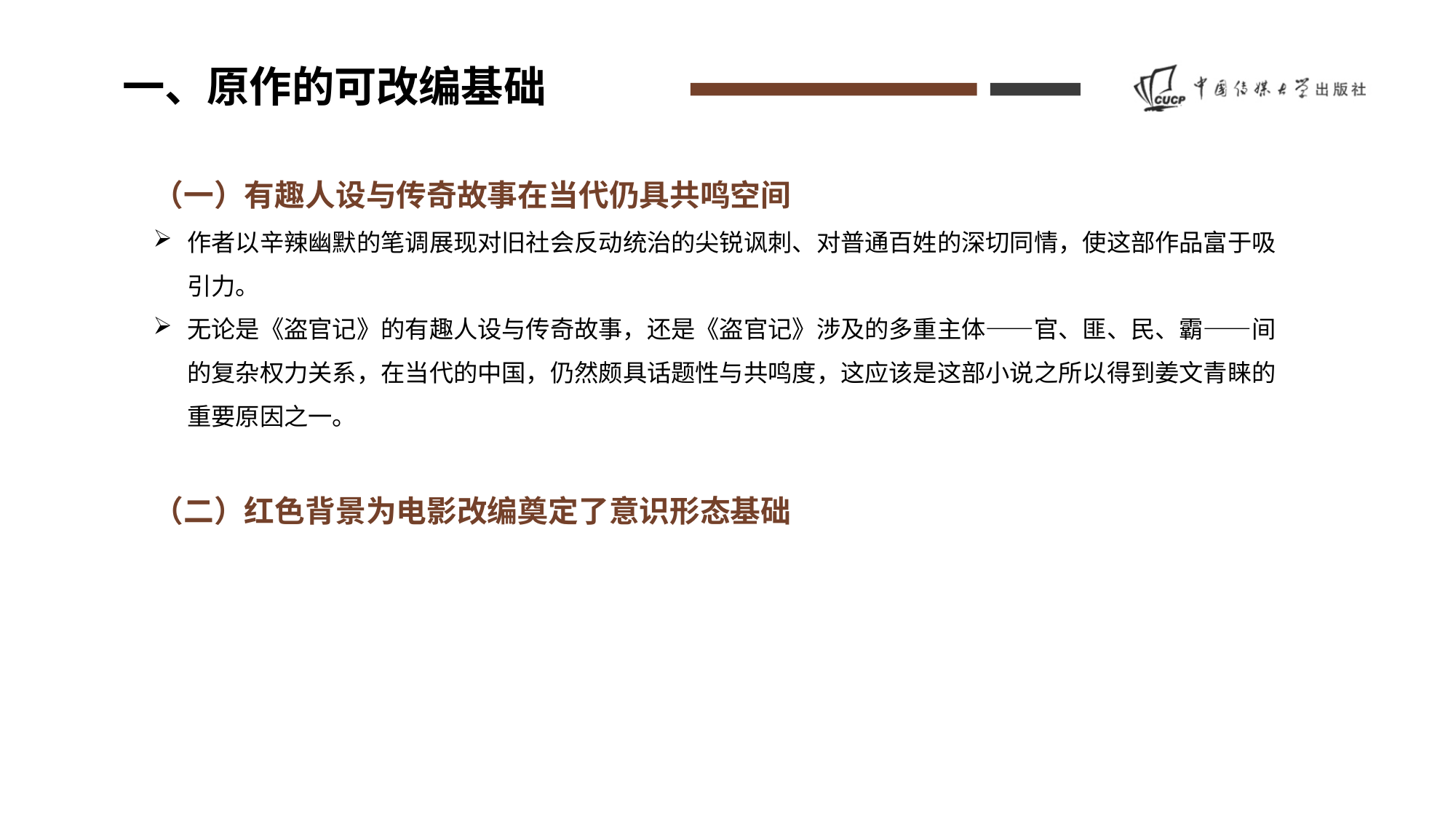

一、原作的可改编基础

（一）有趣人设与传奇故事在当代仍具共鸣空间
作者以辛辣幽默的笔调展现对旧社会反动统治的尖锐讽刺、对普通百姓的深切同情，使这部作品富于吸引力。
无论是《盗官记》的有趣人设与传奇故事，还是《盗官记》涉及的多重主体——官、匪、民、霸——间的复杂权力关系，在当代的中国，仍然颇具话题性与共鸣度，这应该是这部小说之所以得到姜文青睐的重要原因之一。

（二）红色背景为电影改编奠定了意识形态基础